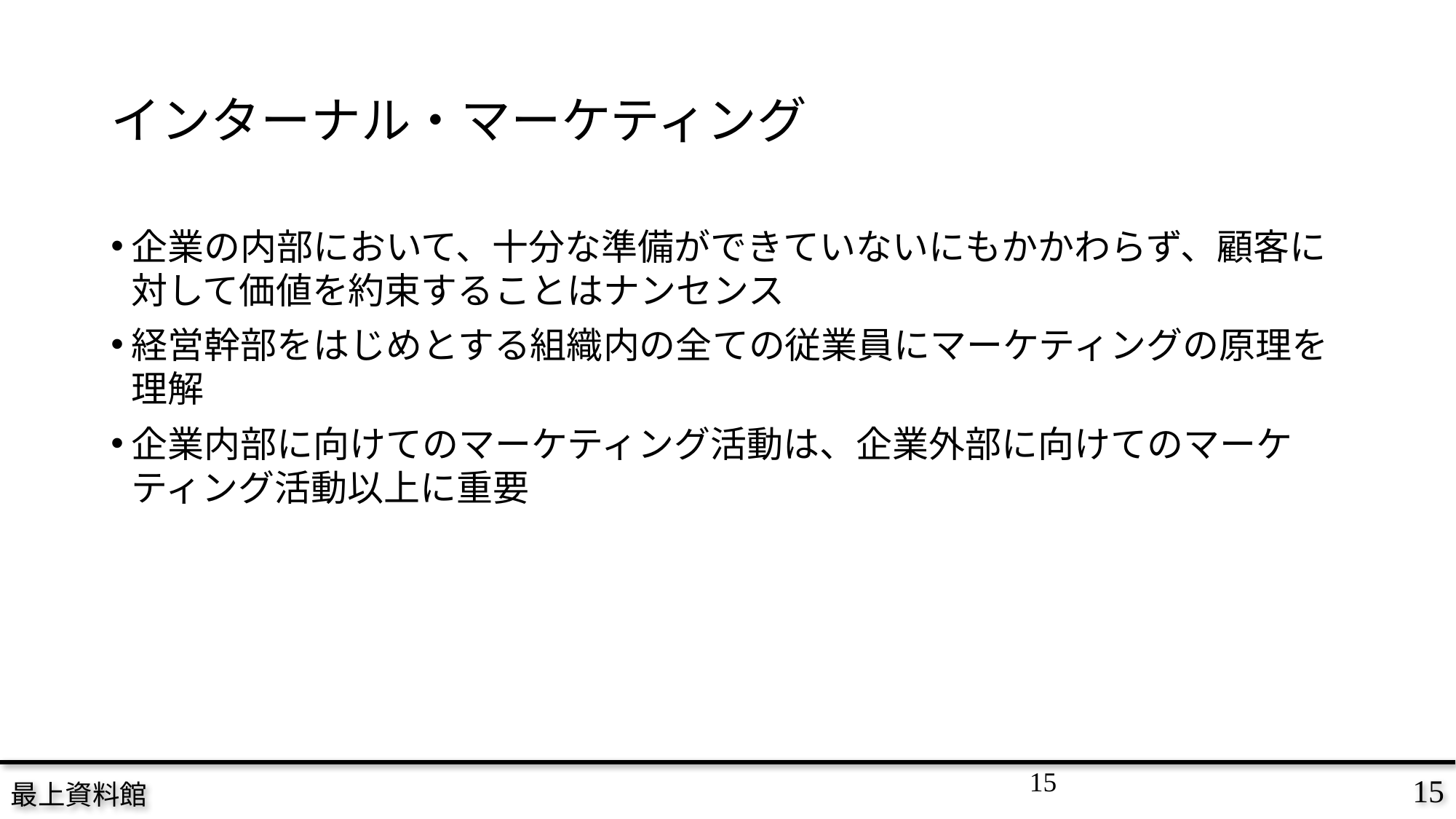

# インターナル・マーケティング
企業の内部において、十分な準備ができていないにもかかわらず、顧客に対して価値を約束することはナンセンス
経営幹部をはじめとする組織内の全ての従業員にマーケティングの原理を理解
企業内部に向けてのマーケティング活動は、企業外部に向けてのマーケティング活動以上に重要
15